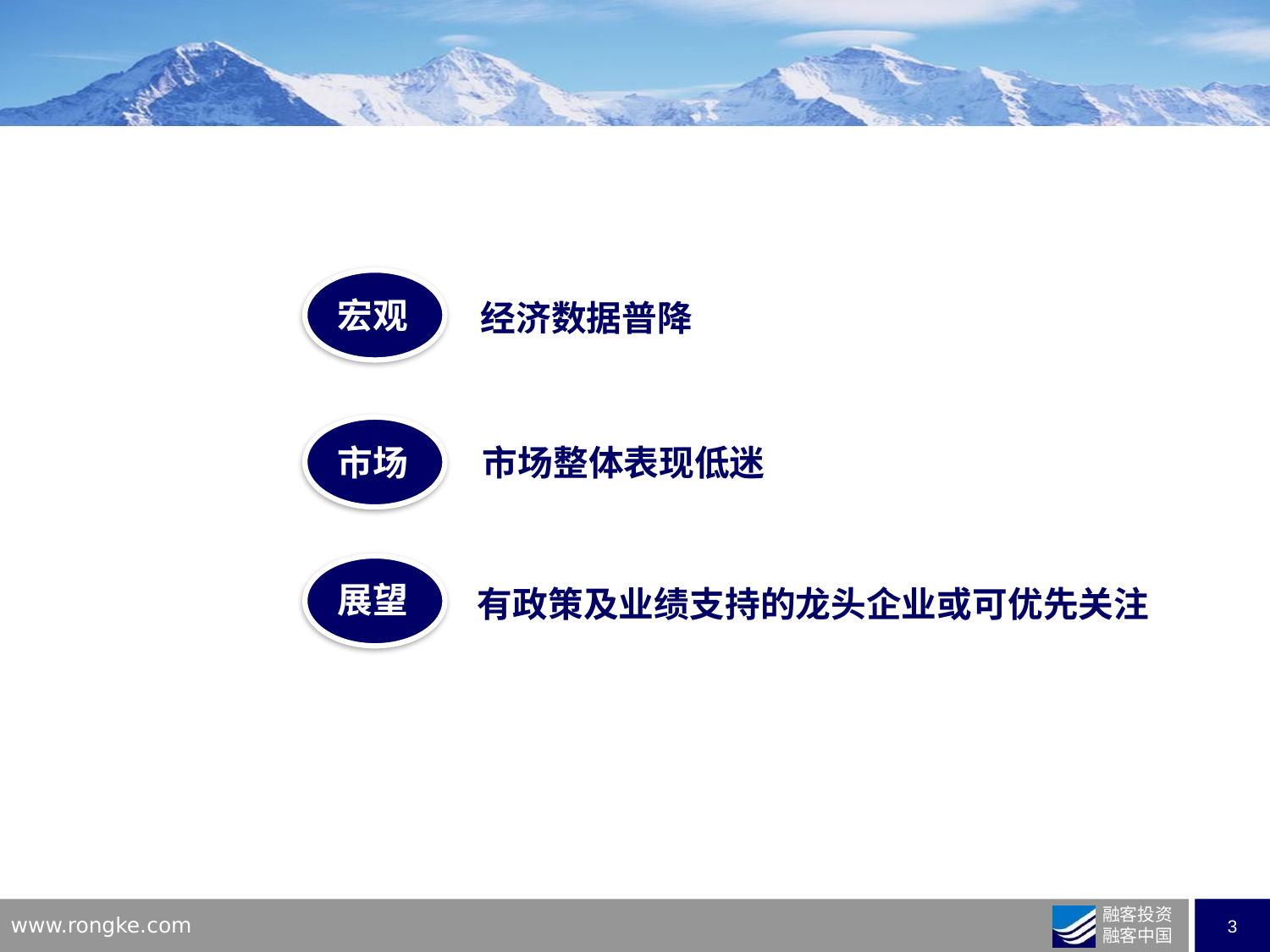

宏观
经济数据普降

市场
市场整体表现低迷

展望
有政策及业绩支持的龙头企业或可优先关注
业务